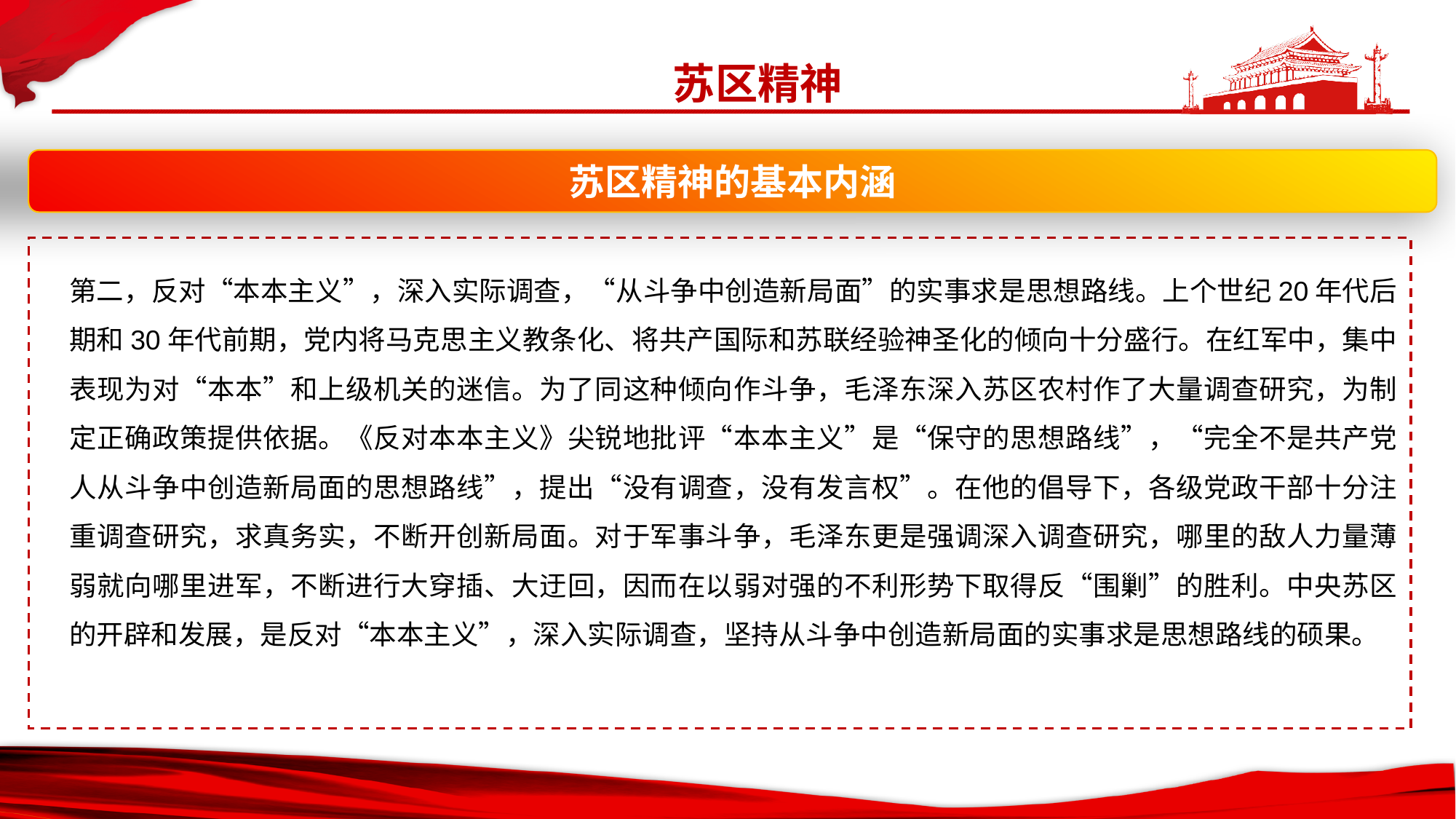

苏区精神
苏区精神的基本内涵

第二，反对“本本主义”，深入实际调查，“从斗争中创造新局面”的实事求是思想路线。上个世纪20年代后期和30年代前期，党内将马克思主义教条化、将共产国际和苏联经验神圣化的倾向十分盛行。在红军中，集中表现为对“本本”和上级机关的迷信。为了同这种倾向作斗争，毛泽东深入苏区农村作了大量调查研究，为制定正确政策提供依据。《反对本本主义》尖锐地批评“本本主义”是“保守的思想路线”，“完全不是共产党人从斗争中创造新局面的思想路线”，提出“没有调查，没有发言权”。在他的倡导下，各级党政干部十分注重调查研究，求真务实，不断开创新局面。对于军事斗争，毛泽东更是强调深入调查研究，哪里的敌人力量薄弱就向哪里进军，不断进行大穿插、大迂回，因而在以弱对强的不利形势下取得反“围剿”的胜利。中央苏区的开辟和发展，是反对“本本主义”，深入实际调查，坚持从斗争中创造新局面的实事求是思想路线的硕果。